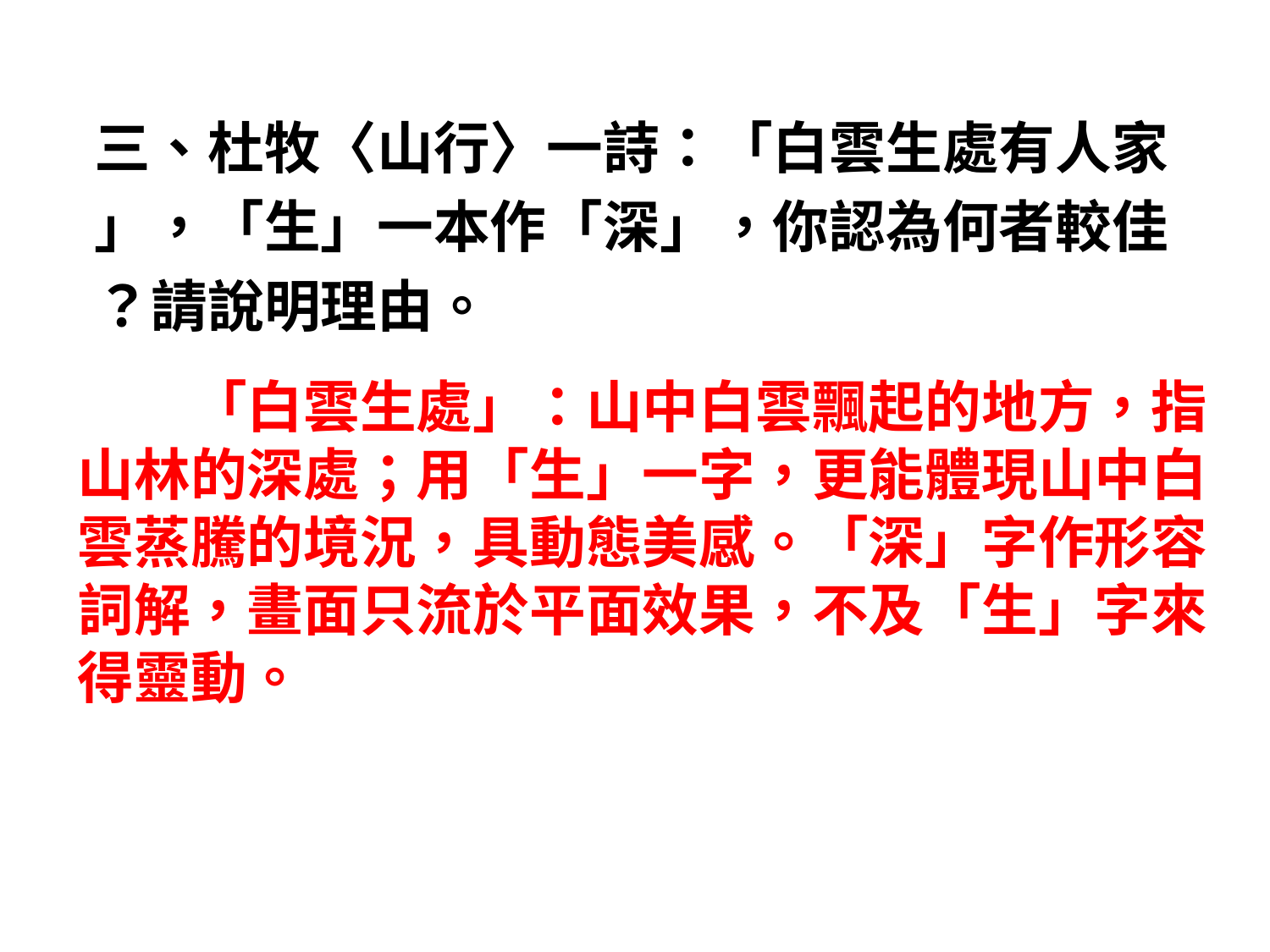

三、杜牧〈山行〉一詩：「白雲生處有人家
」，「生」一本作「深」，你認為何者較佳
？請說明理由。
　　「白雲生處」：山中白雲飄起的地方，指山林的深處；用「生」一字，更能體現山中白雲蒸騰的境況，具動態美感。「深」字作形容詞解，畫面只流於平面效果，不及「生」字來得靈動。